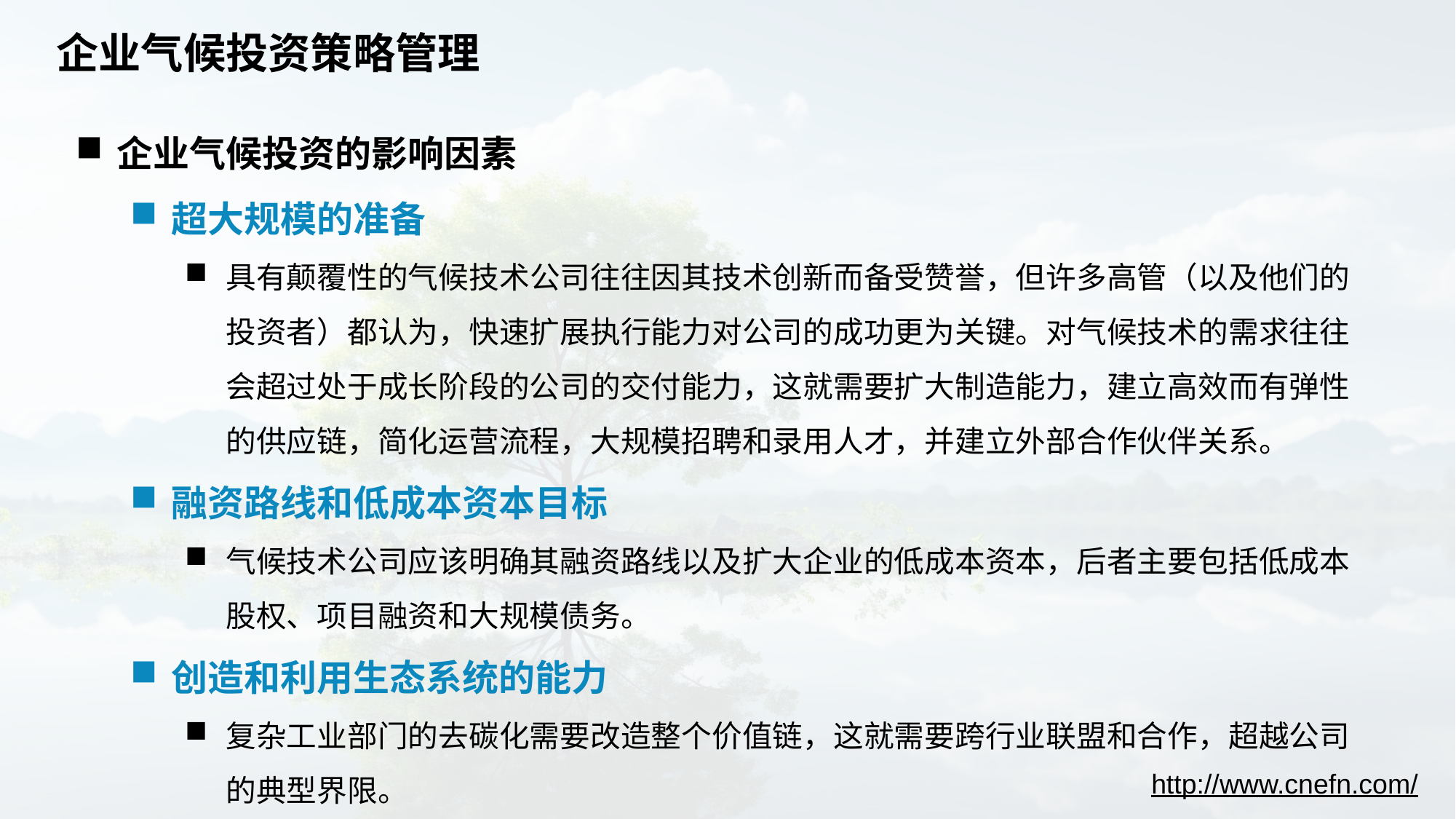

# 企业气候投资策略管理
企业气候投资的影响因素
超大规模的准备
具有颠覆性的气候技术公司往往因其技术创新而备受赞誉，但许多高管（以及他们的投资者）都认为，快速扩展执行能力对公司的成功更为关键。对气候技术的需求往往会超过处于成长阶段的公司的交付能力，这就需要扩大制造能力，建立高效而有弹性的供应链，简化运营流程，大规模招聘和录用人才，并建立外部合作伙伴关系。
融资路线和低成本资本目标
气候技术公司应该明确其融资路线以及扩大企业的低成本资本，后者主要包括低成本股权、项目融资和大规模债务。
创造和利用生态系统的能力
复杂工业部门的去碳化需要改造整个价值链，这就需要跨行业联盟和合作，超越公司的典型界限。